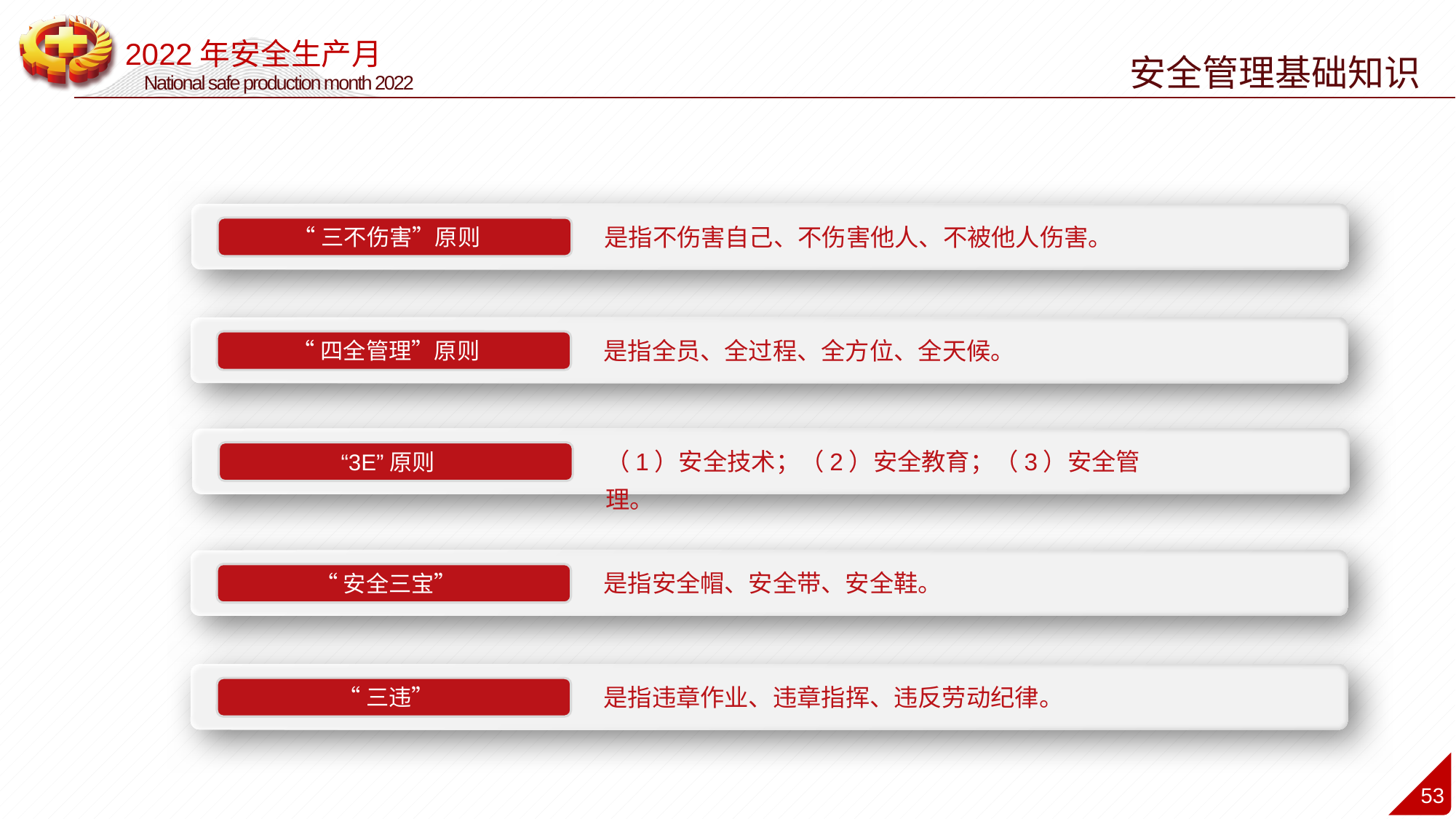

安全管理基础知识

“三不伤害”原则
是指不伤害自己、不伤害他人、不被他人伤害。

“四全管理”原则
是指全员、全过程、全方位、全天候。

“3E”原则
（1）安全技术；（2）安全教育；（3）安全管理。

“安全三宝”
是指安全帽、安全带、安全鞋。

“三违”
是指违章作业、违章指挥、违反劳动纪律。